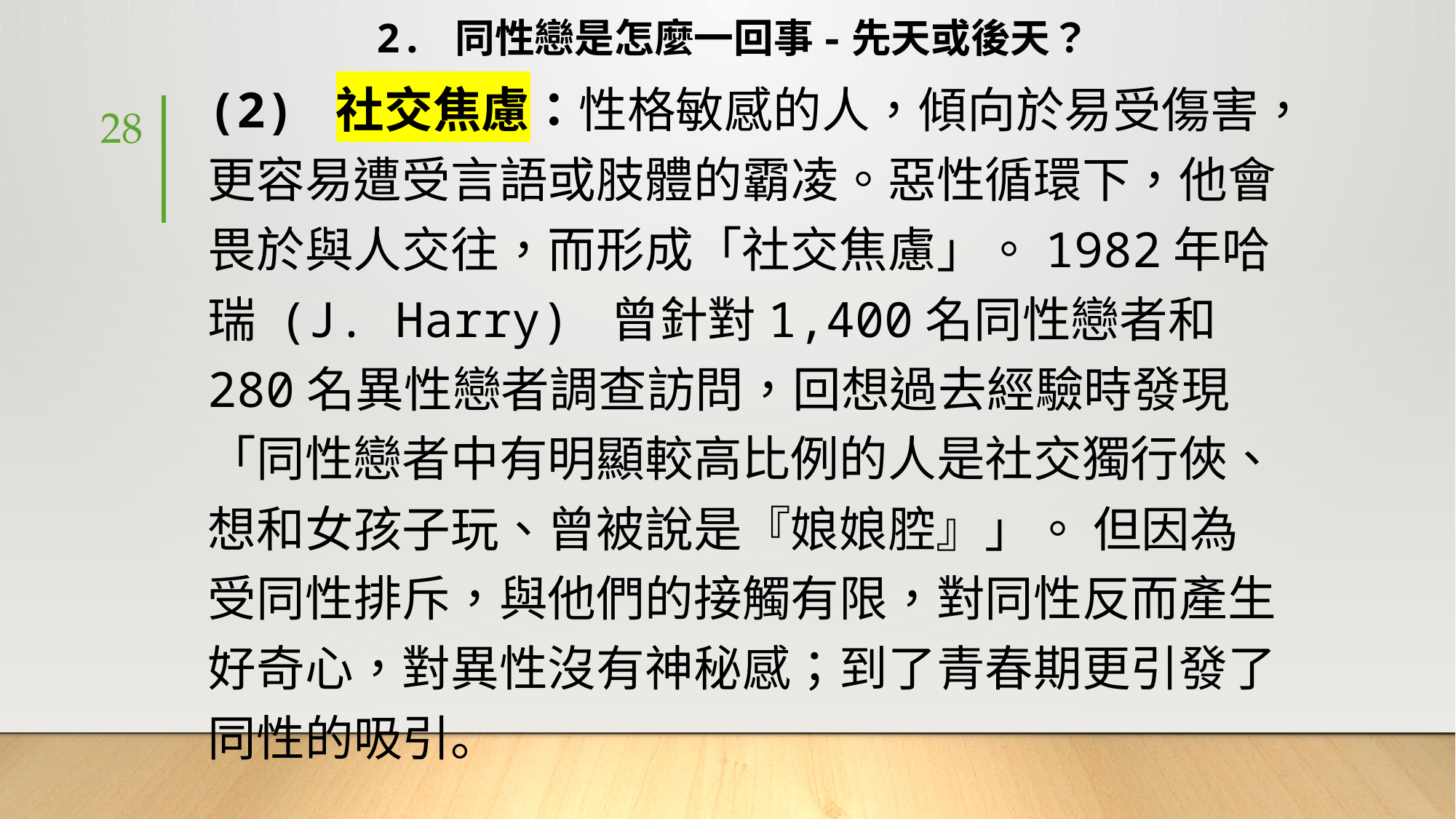

# 2. 同性戀是怎麼一回事-先天或後天？
(2) 社交焦慮：性格敏感的人，傾向於易受傷害，更容易遭受言語或肢體的霸凌。惡性循環下，他會畏於與人交往，而形成「社交焦慮」。1982年哈瑞 (J. Harry) 曾針對1,400名同性戀者和280名異性戀者調查訪問，回想過去經驗時發現「同性戀者中有明顯較高比例的人是社交獨行俠、想和女孩子玩、曾被說是『娘娘腔』」。 但因為受同性排斥，與他們的接觸有限，對同性反而產生好奇心，對異性沒有神秘感；到了青春期更引發了同性的吸引。

28